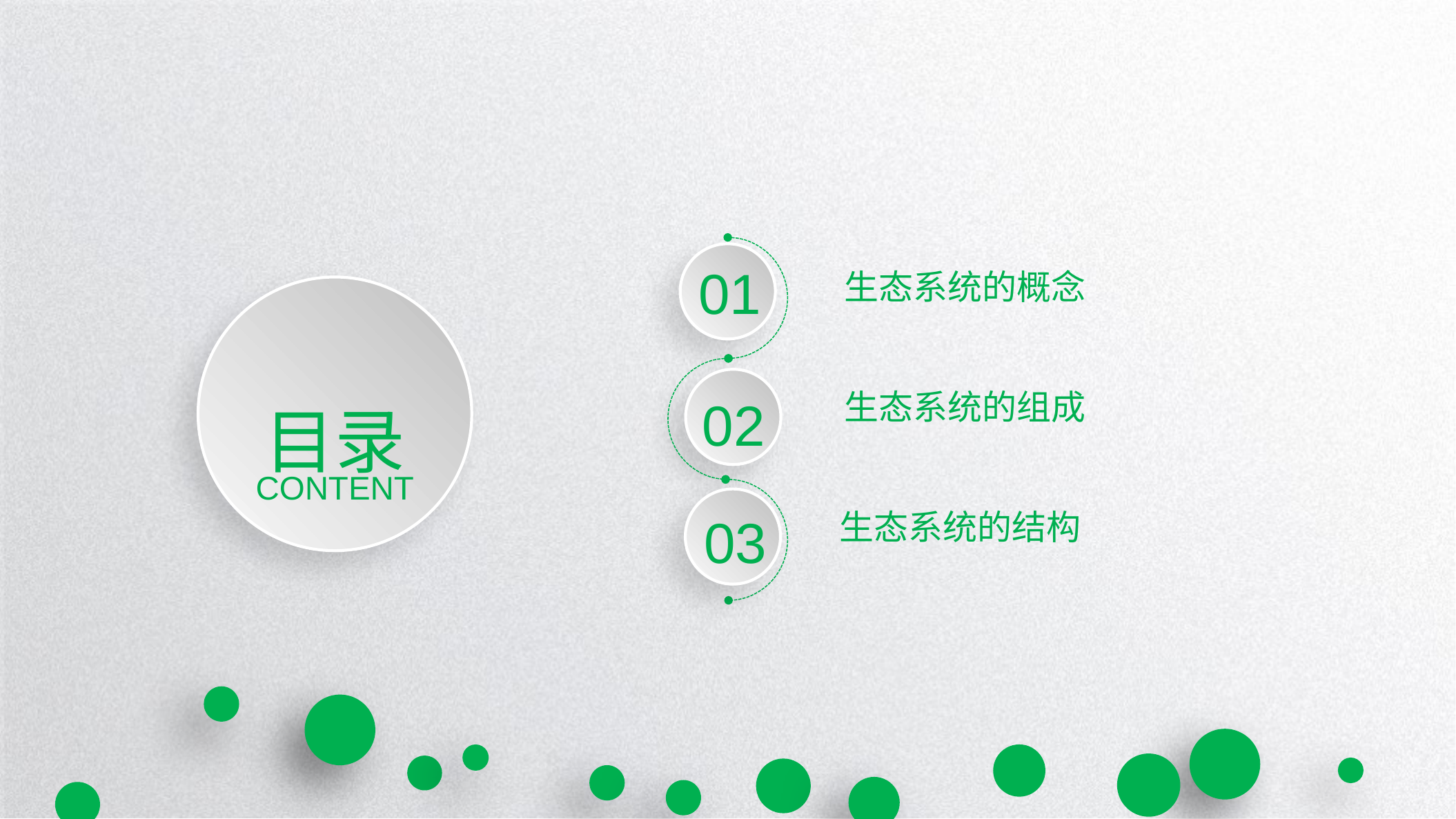

01
生态系统的概念

目录
CONTENT

02
生态系统的组成

03
生态系统的结构